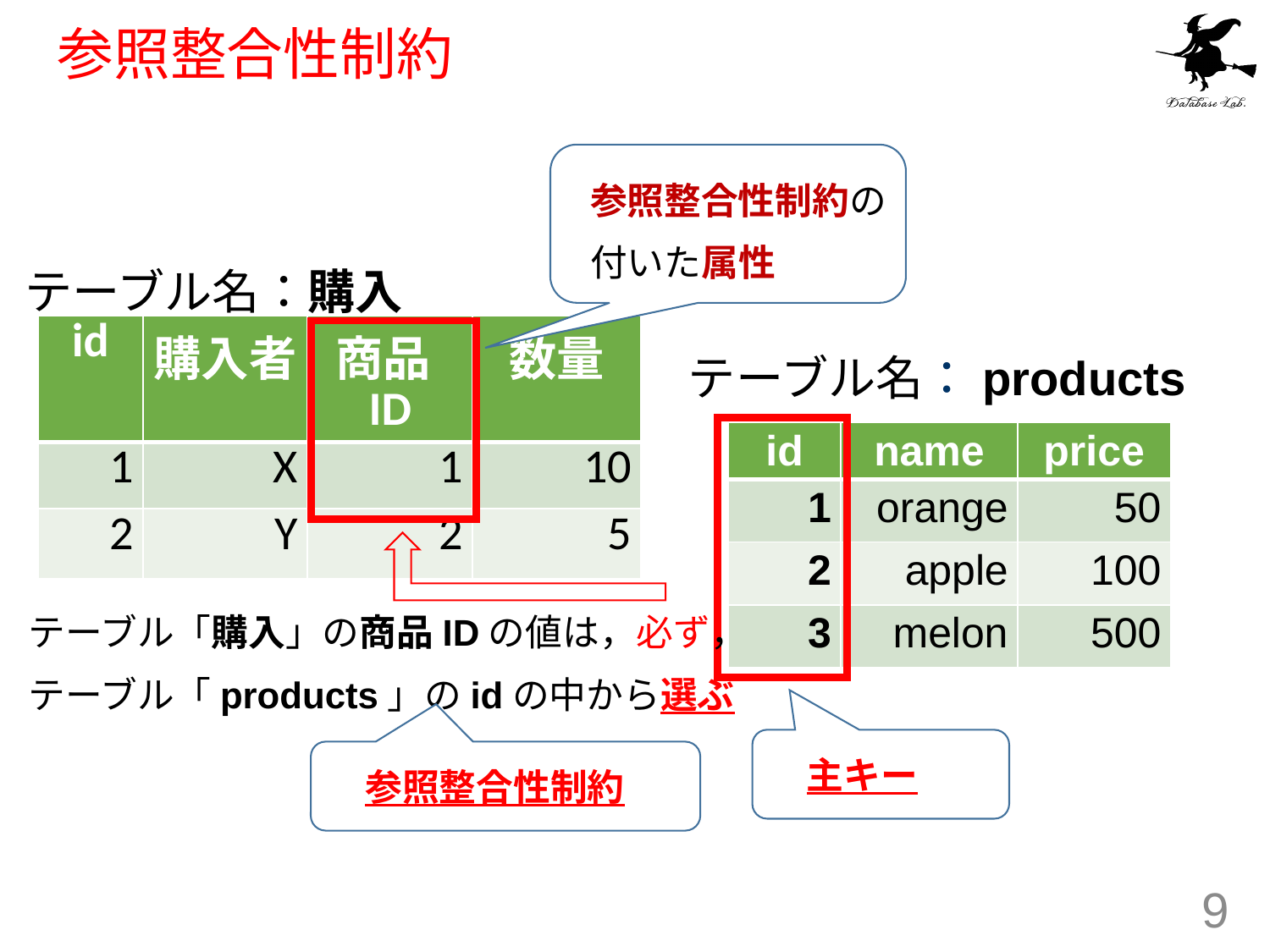

# 参照整合性制約
DDDD
参照整合性制約の
付いた属性
テーブル名：購入
| id | 購入者 | 商品ID | 数量 |
| --- | --- | --- | --- |
| 1 | X | 1 | 10 |
| 2 | Y | 2 | 5 |

テーブル名：products

| id | name | price |
| --- | --- | --- |
| 1 | orange | 50 |
| 2 | apple | 100 |
| 3 | melon | 500 |

テーブル「購入」の商品IDの値は，必ず，
テーブル「products」のidの中から選ぶ
DDDD
DDDD
主キー
参照整合性制約
9